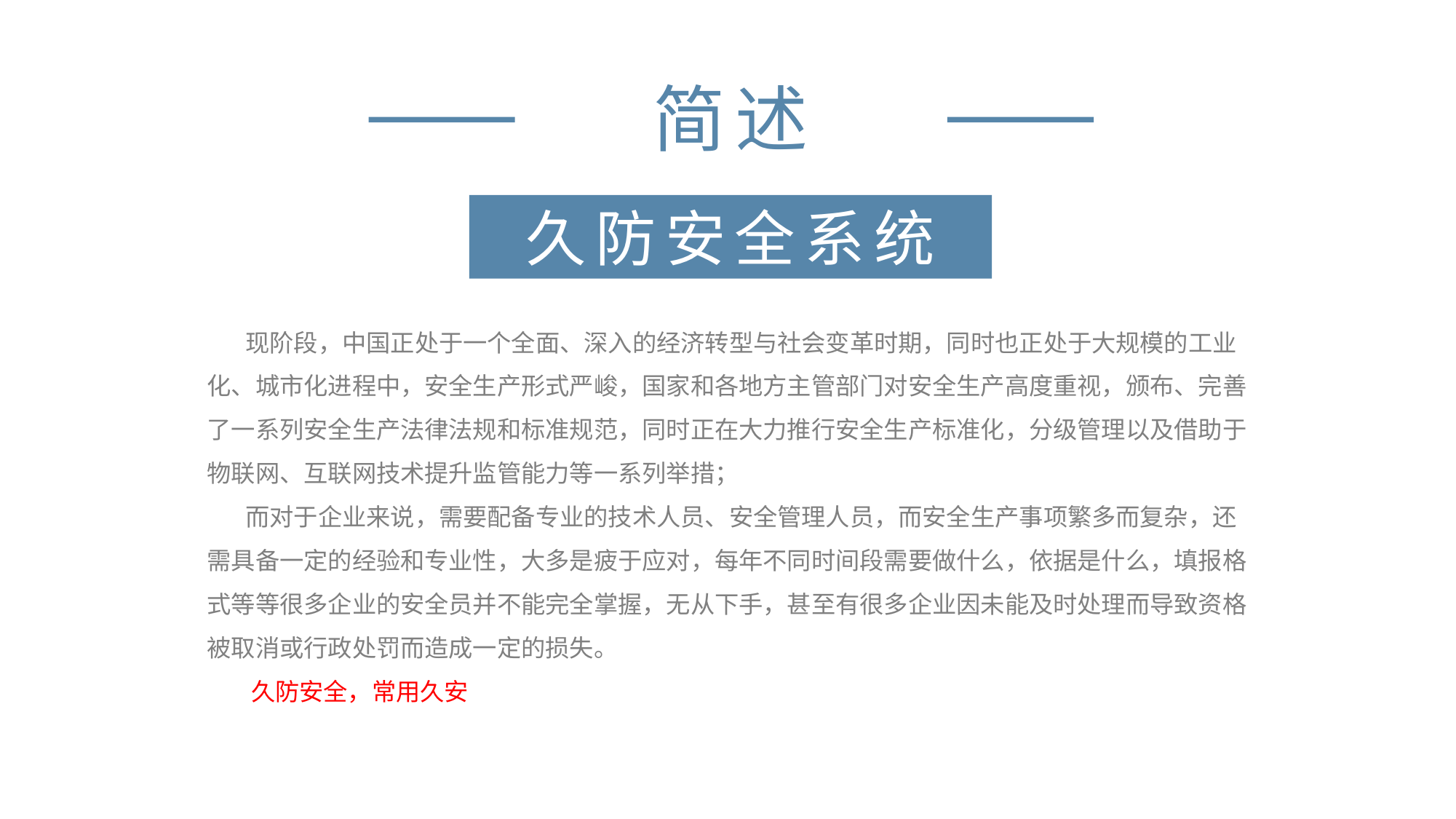

简述

久防安全系统
      现阶段，中国正处于一个全面、深入的经济转型与社会变革时期，同时也正处于大规模的工业化、城市化进程中，安全生产形式严峻，国家和各地方主管部门对安全生产高度重视，颁布、完善了一系列安全生产法律法规和标准规范，同时正在大力推行安全生产标准化，分级管理以及借助于物联网、互联网技术提升监管能力等一系列举措；
      而对于企业来说，需要配备专业的技术人员、安全管理人员，而安全生产事项繁多而复杂，还需具备一定的经验和专业性，大多是疲于应对，每年不同时间段需要做什么，依据是什么，填报格式等等很多企业的安全员并不能完全掌握，无从下手，甚至有很多企业因未能及时处理而导致资格被取消或行政处罚而造成一定的损失。
       久防安全，常用久安